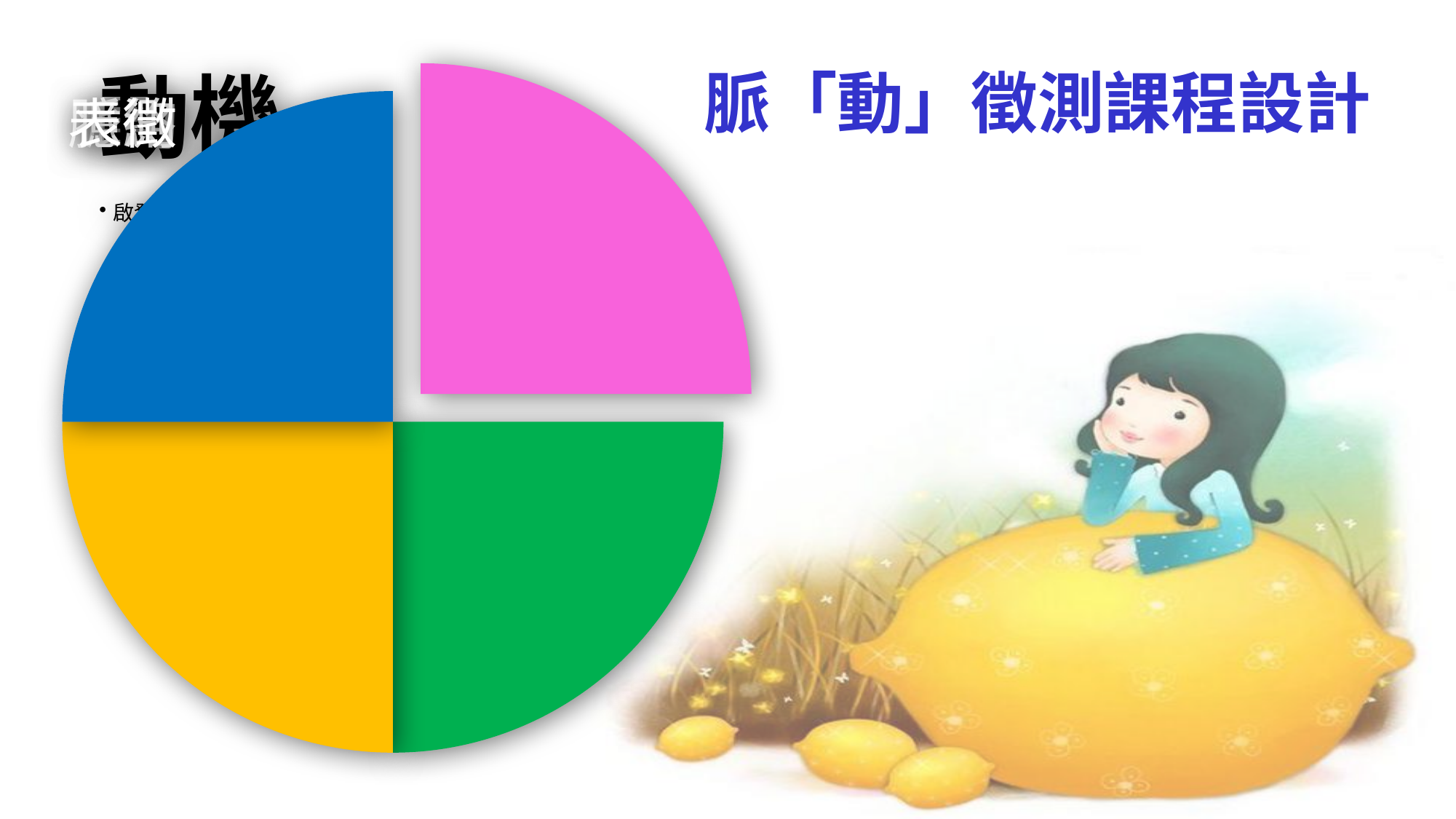

動機
啟發學生思考的動力
脈絡

臆測

表徵

# 脈「動」徵測課程設計